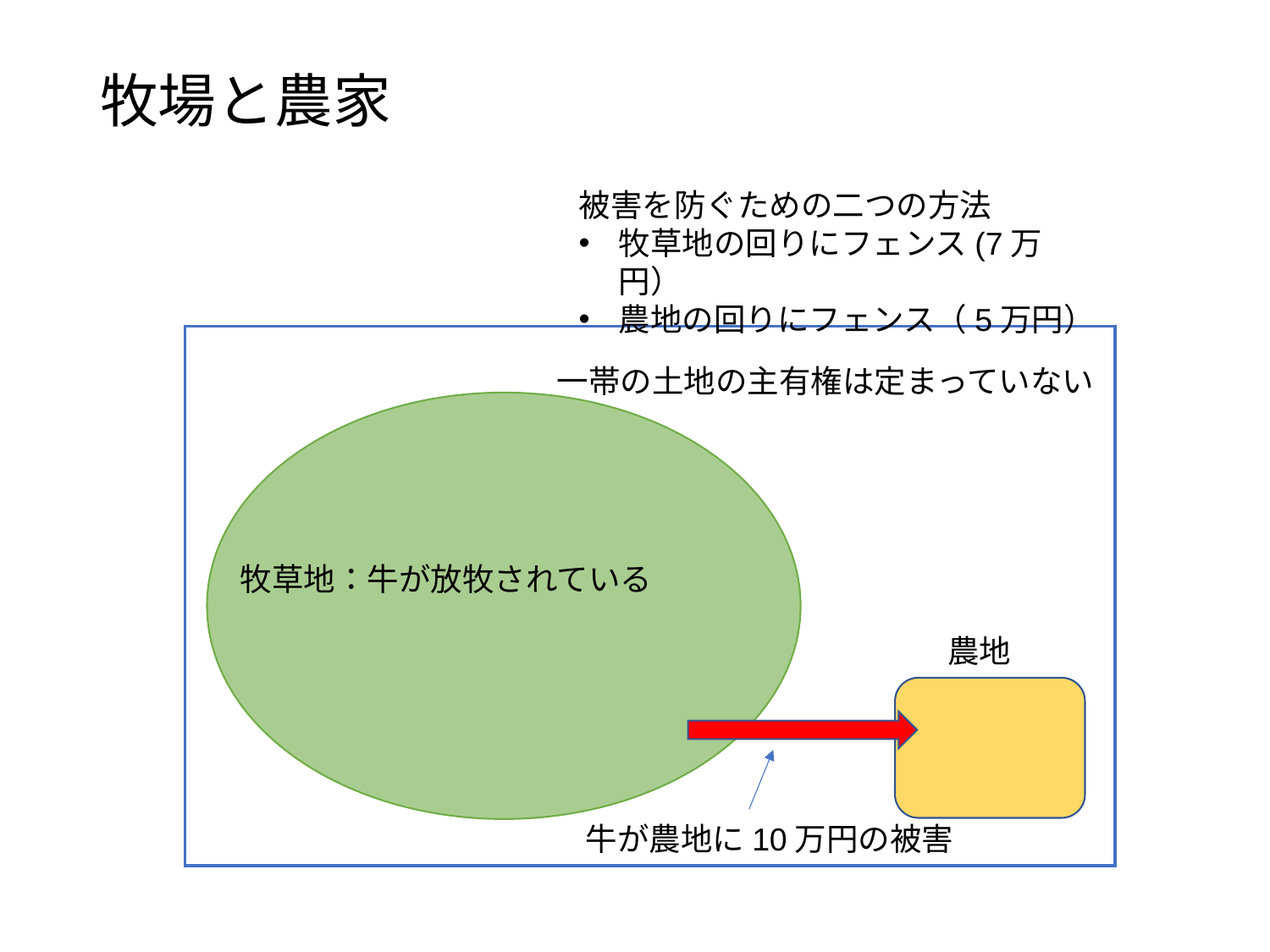

# 牧場と農家
被害を防ぐための二つの方法
牧草地の回りにフェンス(7万円）
農地の回りにフェンス（5万円）

一帯の土地の主有権は定まっていない

牧草地：牛が放牧されている
農地

牛が農地に10万円の被害